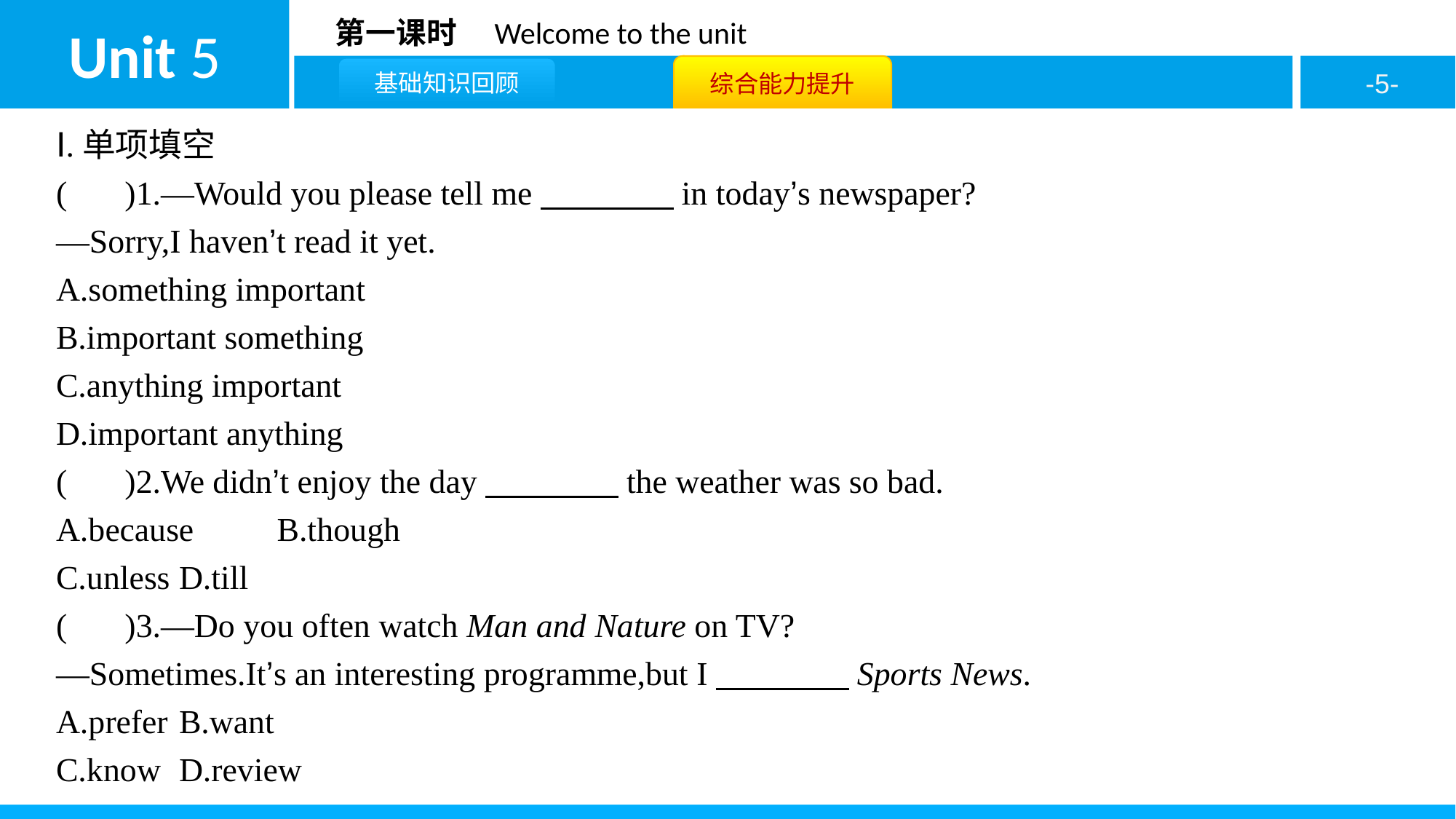

Ⅰ.单项填空
(  A  )1.—Would you please tell me　　　　in today’s newspaper?
—Sorry,I haven’t read it yet.
A.something important
B.important something
C.anything important
D.important anything
(  A  )2.We didn’t enjoy the day　　　　the weather was so bad.
A.because	B.though
C.unless	D.till
(  A  )3.—Do you often watch Man and Nature on TV?
—Sometimes.It’s an interesting programme,but I　　　　Sports News.
A.prefer	B.want
C.know	D.review